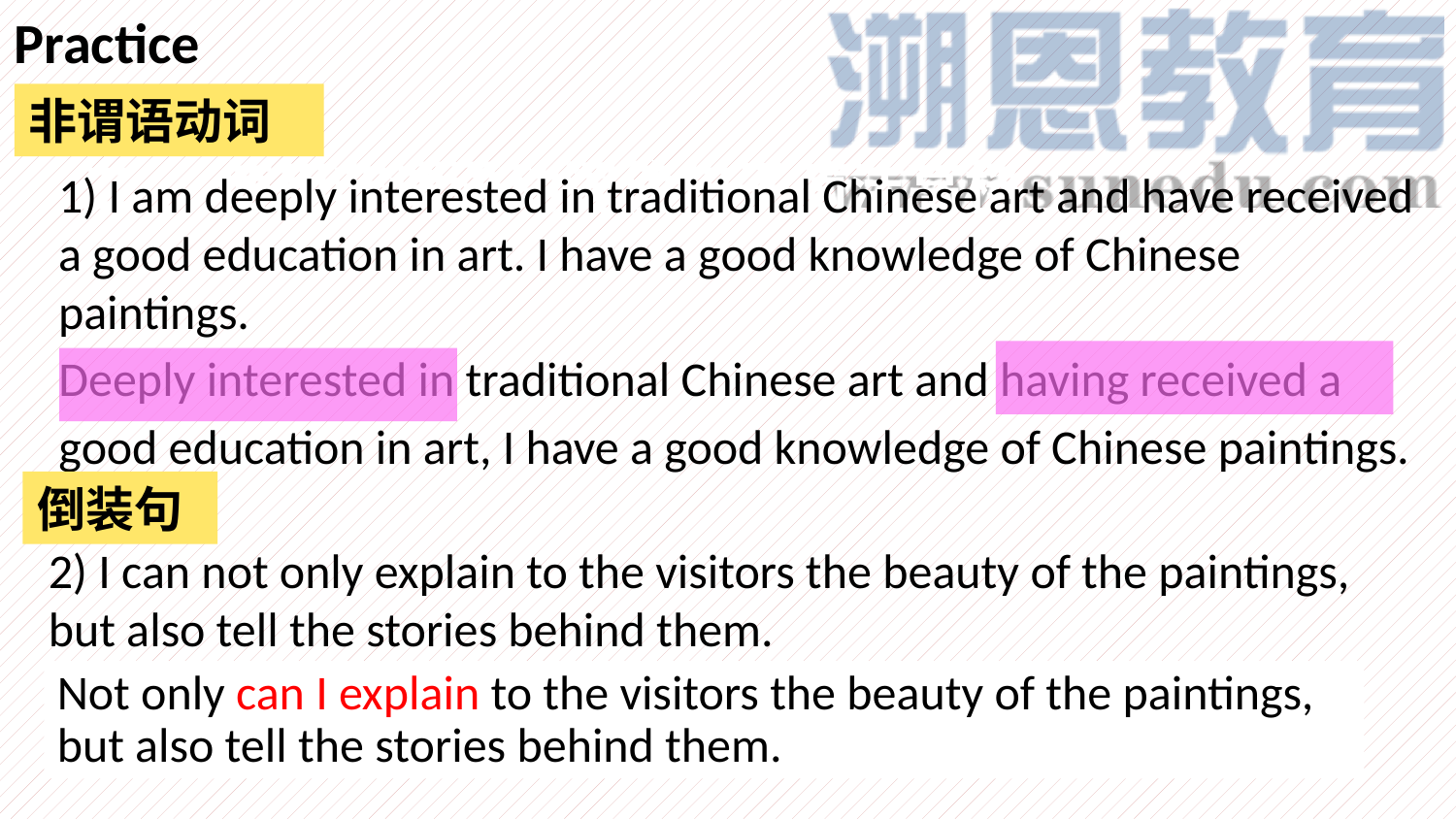

Practice
非谓语动词
二. 使用非谓语动词使句子简洁高档
1) I am deeply interested in traditional Chinese art and have received a good education in art. I have a good knowledge of Chinese paintings.

Deeply interested in traditional Chinese art and having received a
good education in art, I have a good knowledge of Chinese paintings.

倒装句
     2) I can not only explain to the visitors the beauty of the paintings,  but also tell the stories behind them.
Not only can I explain to the visitors the beauty of the paintings,  but also tell the stories behind them.